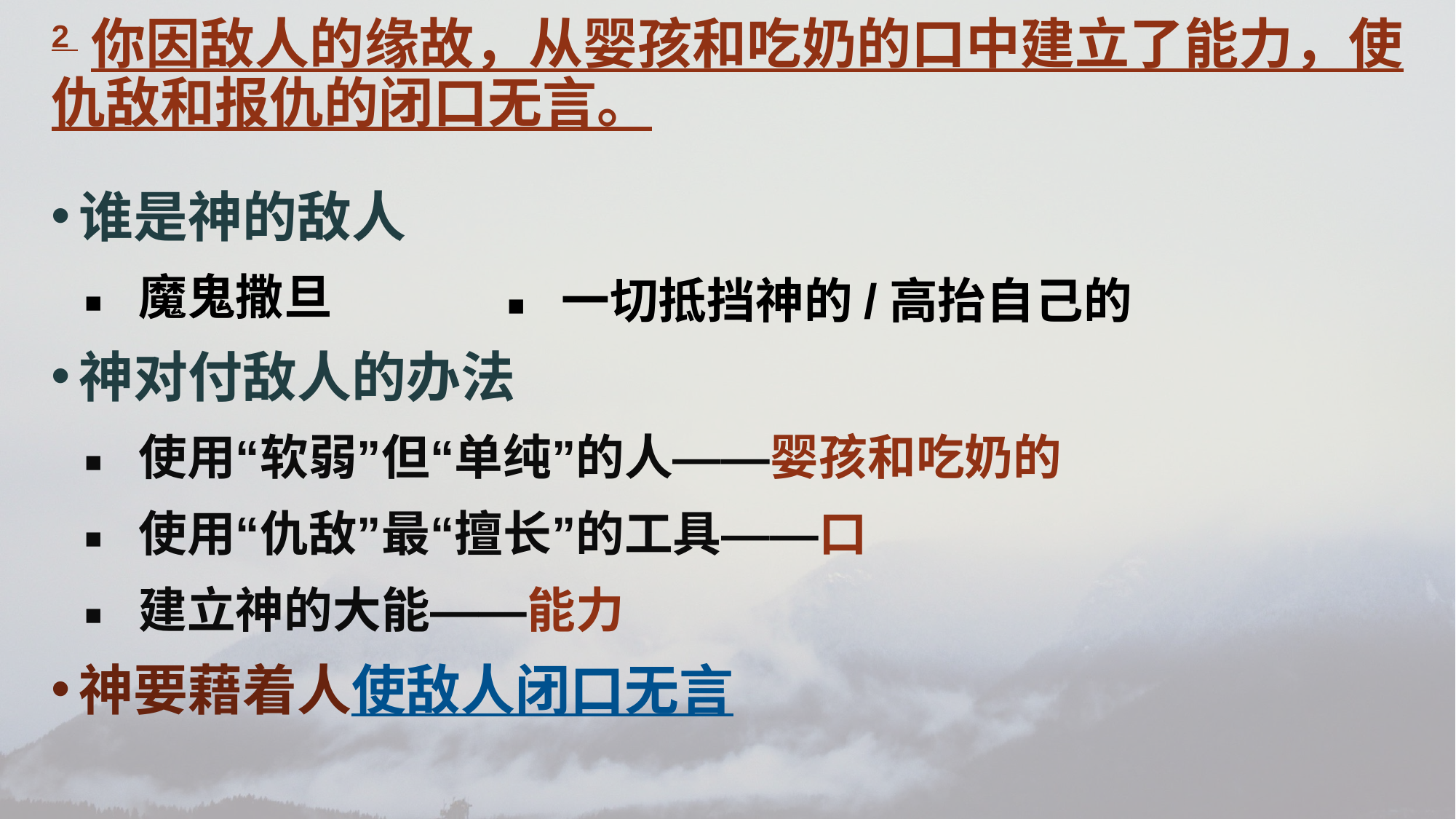

2 你因敌人的缘故，从婴孩和吃奶的口中建立了能力，使仇敌和报仇的闭口无言。
谁是神的敌人
魔鬼撒旦
神对付敌人的办法
使用“软弱”但“单纯”的人——婴孩和吃奶的
使用“仇敌”最“擅长”的工具——口
建立神的大能——能力
神要藉着人使敌人闭口无言

一切抵挡神的/高抬自己的